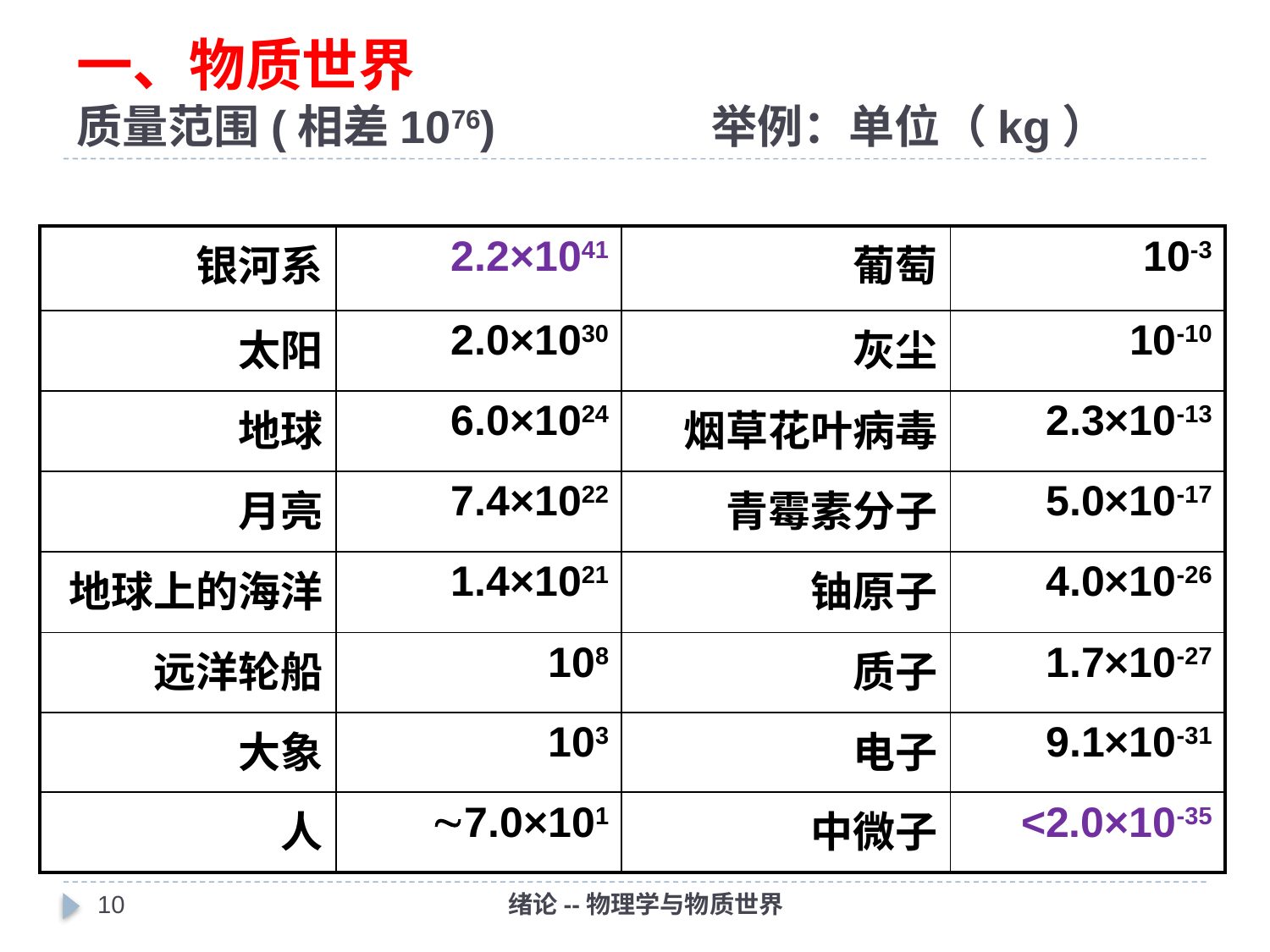

# 一、物质世界 质量范围(相差1076)		举例：单位（kg）
| 银河系 | 2.2×1041 | 葡萄 | 10-3 |
| --- | --- | --- | --- |
| 太阳 | 2.0×1030 | 灰尘 | 10-10 |
| 地球 | 6.0×1024 | 烟草花叶病毒 | 2.3×10-13 |
| 月亮 | 7.4×1022 | 青霉素分子 | 5.0×10-17 |
| 地球上的海洋 | 1.4×1021 | 铀原子 | 4.0×10-26 |
| 远洋轮船 | 108 | 质子 | 1.7×10-27 |
| 大象 | 103 | 电子 | 9.1×10-31 |
| 人 | ∼7.0×101 | 中微子 | <2.0×10-35 |
10
绪论--物理学与物质世界